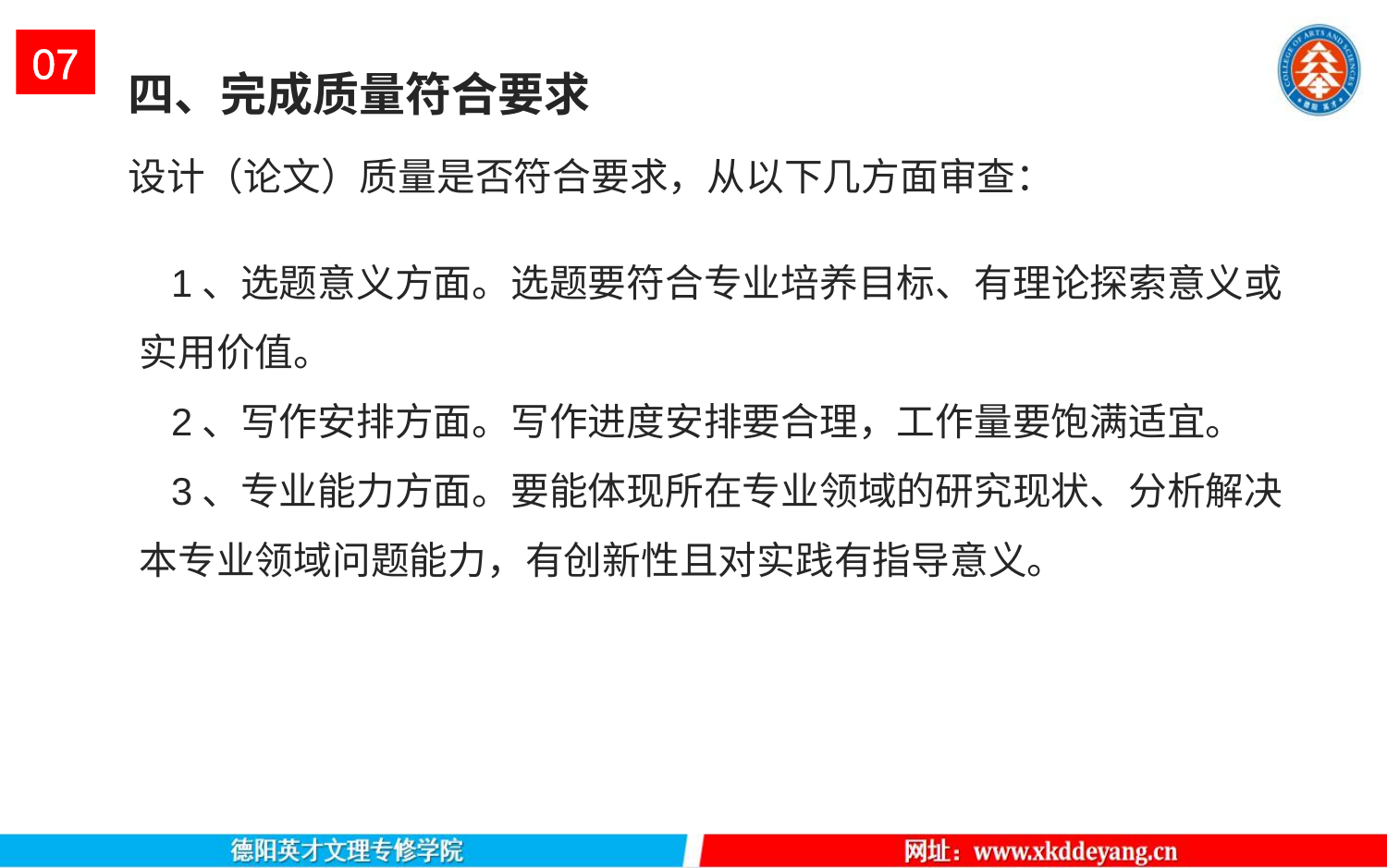

07
四、完成质量符合要求
# 设计（论文）质量是否符合要求，从以下几方面审查：
   1、选题意义方面。选题要符合专业培养目标、有理论探索意义或实用价值。
   2、写作安排方面。写作进度安排要合理，工作量要饱满适宜。
   3、专业能力方面。要能体现所在专业领域的研究现状、分析解决本专业领域问题能力，有创新性且对实践有指导意义。